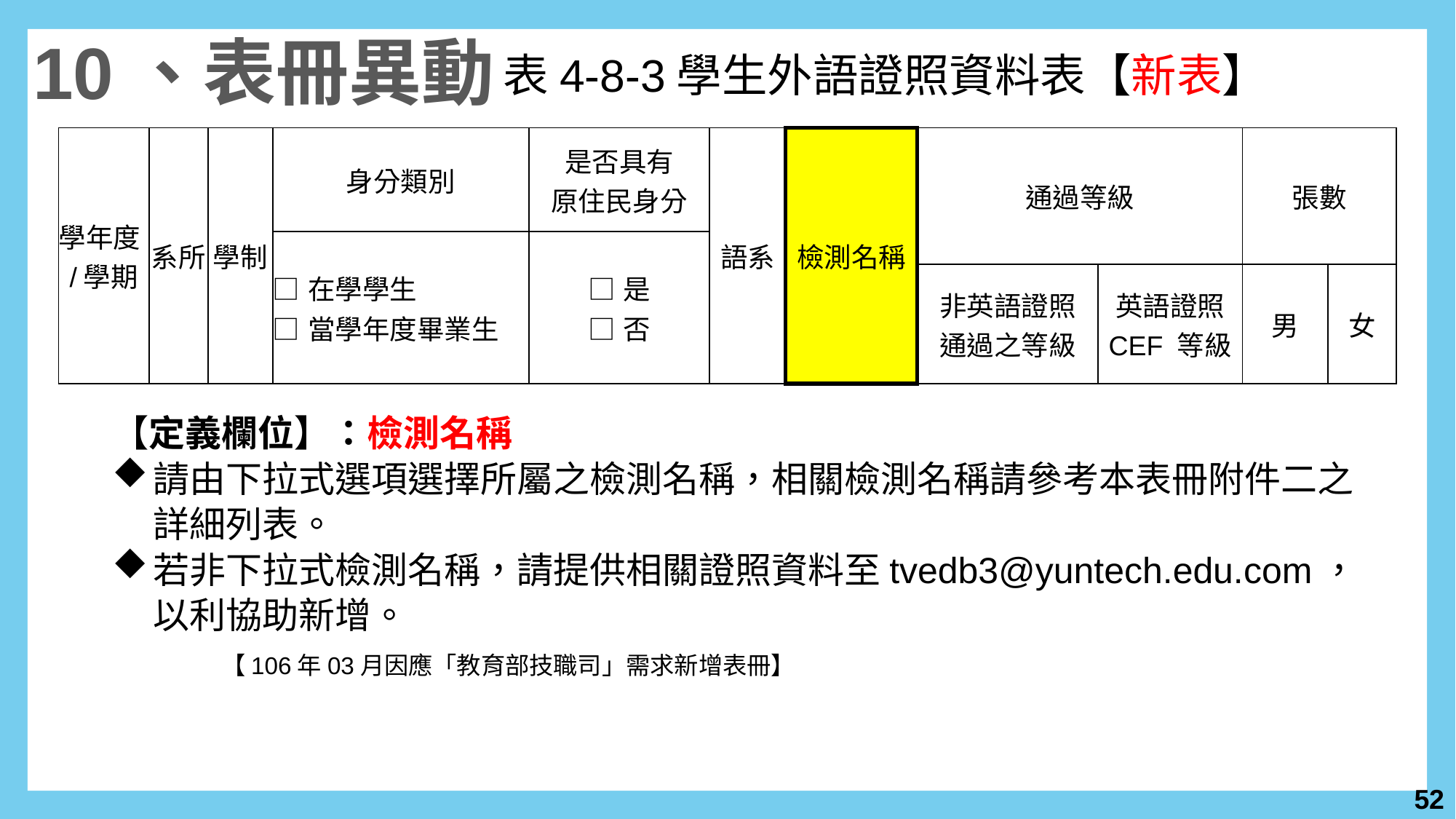

10、表冊異動
表4-8-3學生外語證照資料表【新表】

| 學年度/學期 | 系所 | 學制 | 身分類別 | 是否具有 原住民身分 | 語系 | 檢測名稱 | 通過等級 |  | 張數 |  |
| --- | --- | --- | --- | --- | --- | --- | --- | --- | --- | --- |
|  |  |  | □在學學生 □當學年度畢業生 | □是 □否 |  |  |  |  |  |  |
|  |  |  |  |  |  |  | 非英語證照 通過之等級 | 英語證照 CEF 等級 | 男 | 女 |
【定義欄位】：檢測名稱
請由下拉式選項選擇所屬之檢測名稱，相關檢測名稱請參考本表冊附件二之詳細列表。
若非下拉式檢測名稱，請提供相關證照資料至tvedb3@yuntech.edu.com，以利協助新增。
	【106年03月因應「教育部技職司」需求新增表冊】
52